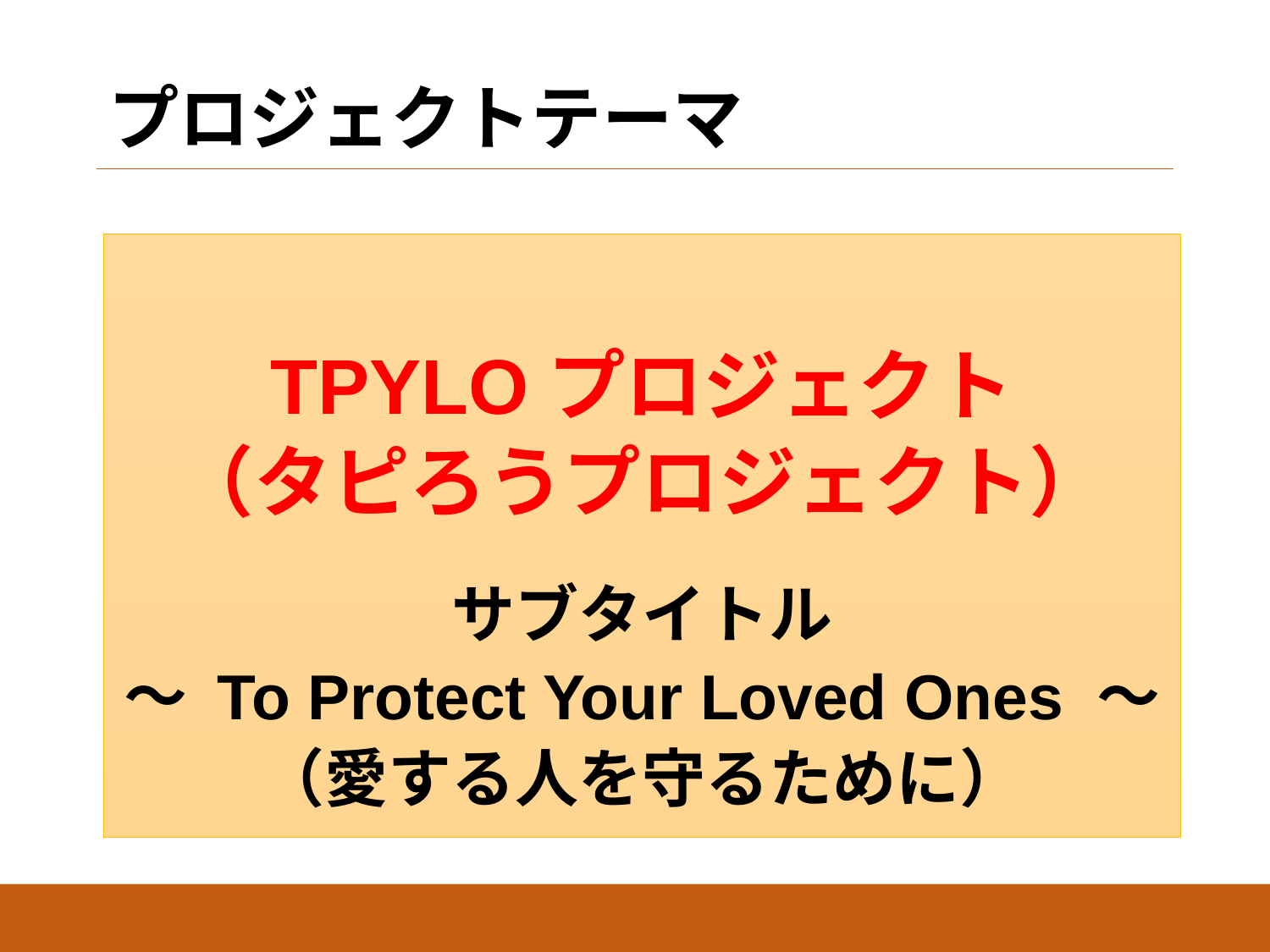

プロジェクトテーマ

TPYLOプロジェクト
（タピろうプロジェクト）

サブタイトル
～ To Protect Your Loved Ones ～
（愛する人を守るために）